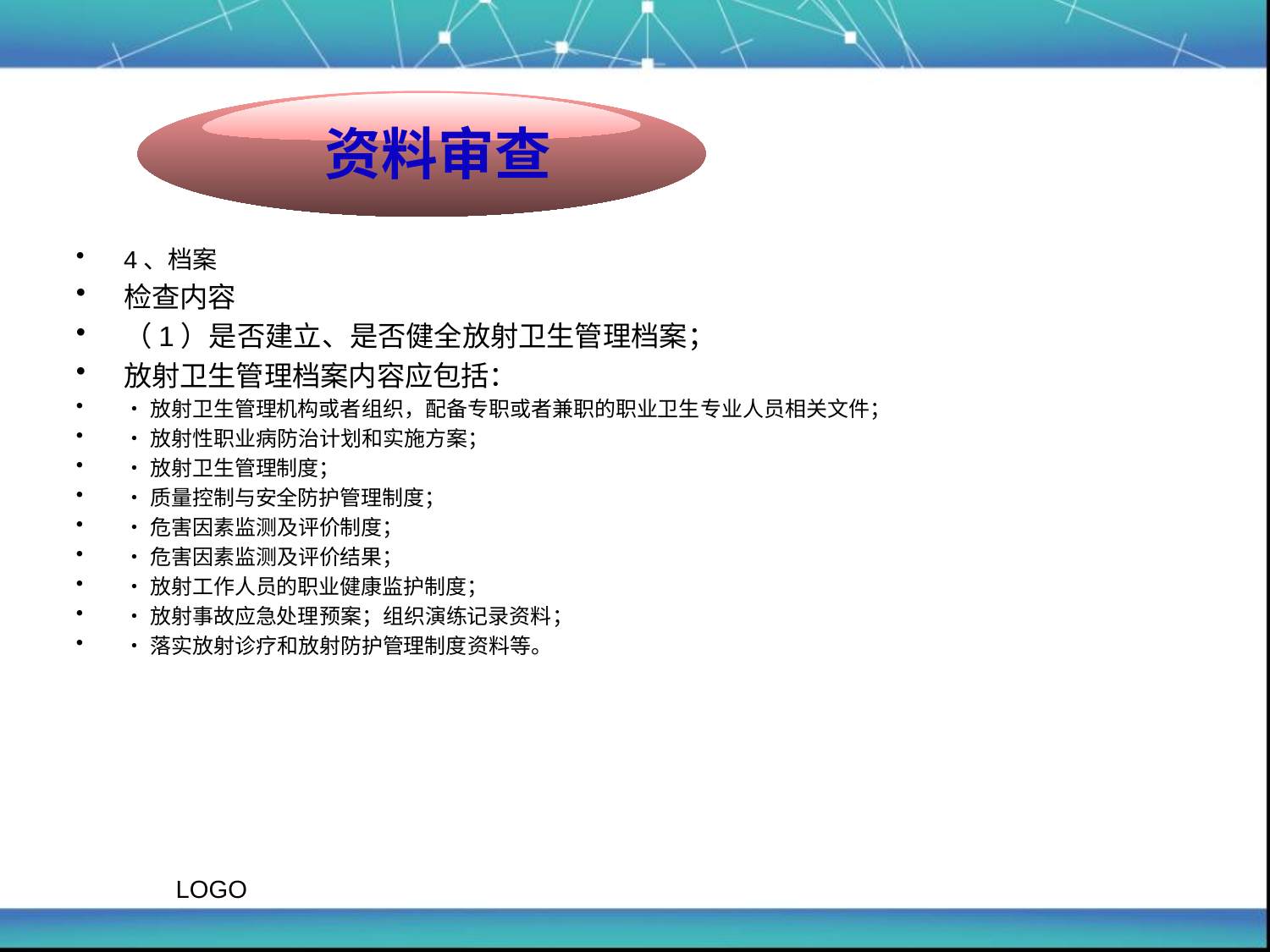

#

资料审查
4、档案
检查内容
（1）是否建立、是否健全放射卫生管理档案；
放射卫生管理档案内容应包括：
•放射卫生管理机构或者组织，配备专职或者兼职的职业卫生专业人员相关文件；
•放射性职业病防治计划和实施方案；
•放射卫生管理制度；
•质量控制与安全防护管理制度；
•危害因素监测及评价制度；
•危害因素监测及评价结果；
•放射工作人员的职业健康监护制度；
•放射事故应急处理预案；组织演练记录资料；
•落实放射诊疗和放射防护管理制度资料等。

LOGO